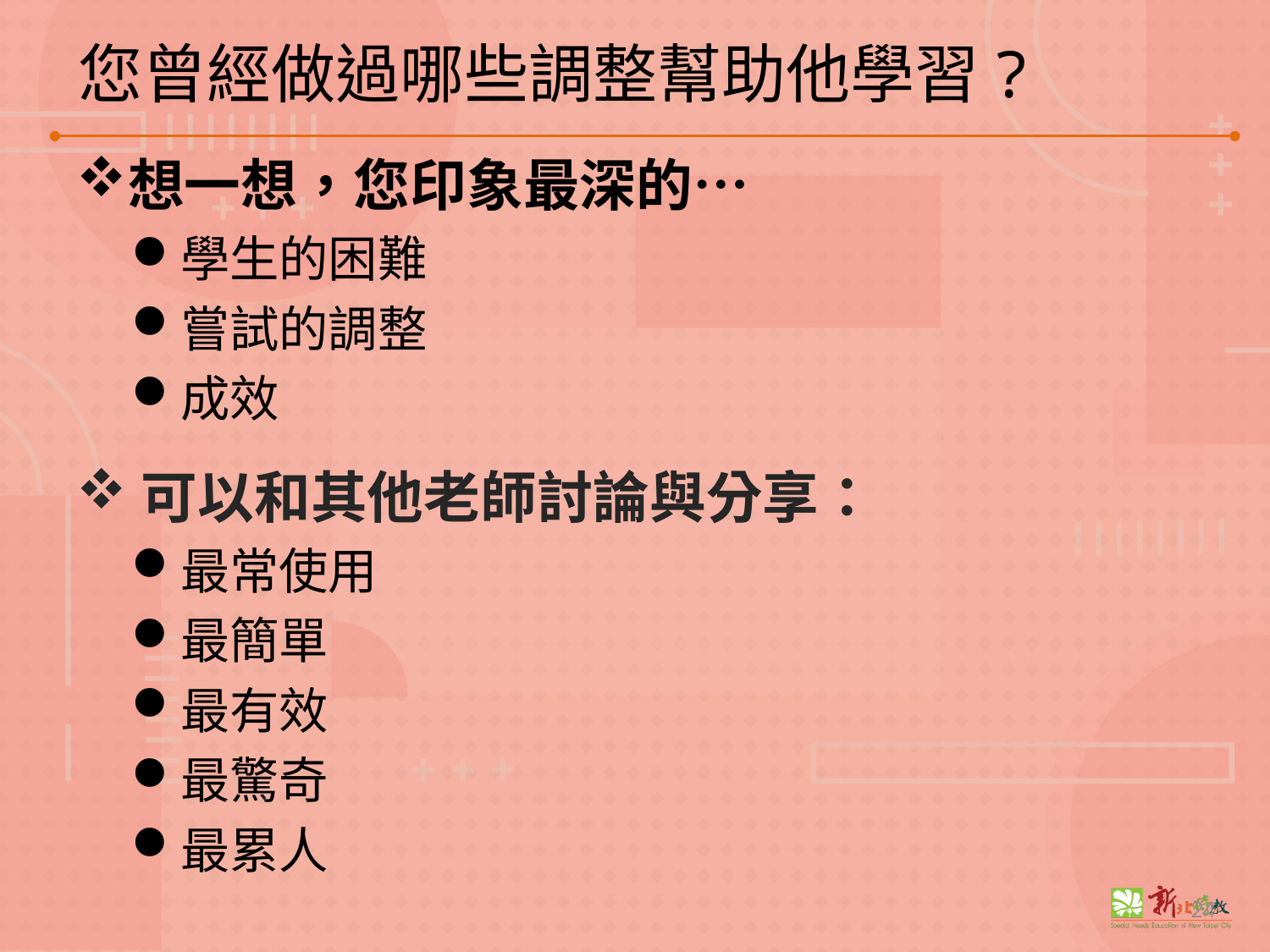

# 您曾經做過哪些調整幫助他學習?
想一想，您印象最深的…
學生的困難
嘗試的調整
成效
可以和其他老師討論與分享：
最常使用
最簡單
最有效
最驚奇
最累人
24